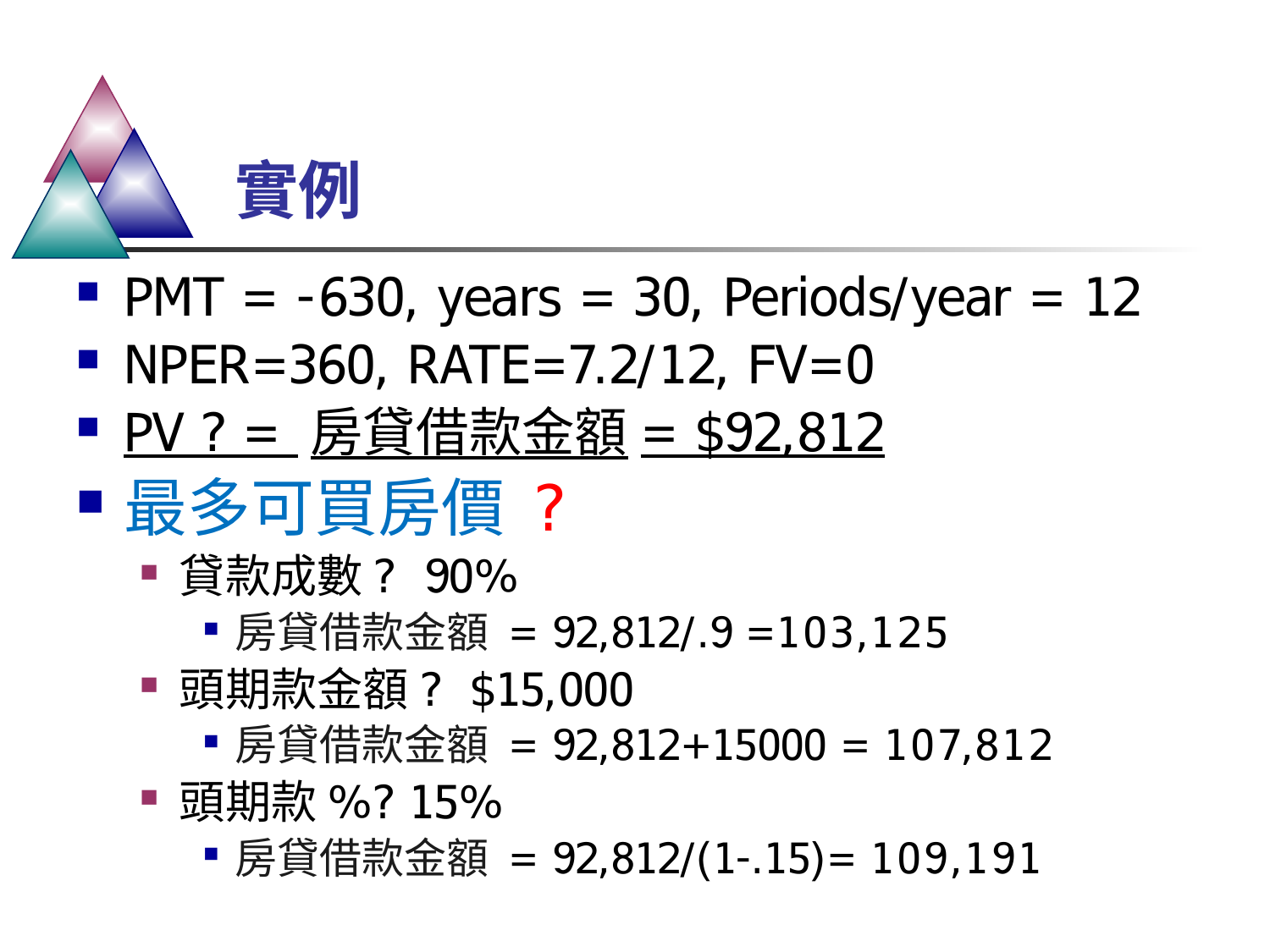

# 實例
PMT = -630, years = 30, Periods/year = 12
NPER=360, RATE=7.2/12, FV=0
PV ? = 房貸借款金額= $92,812
最多可買房價 ?
貸款成數?  90%
房貸借款金額 = 92,812/.9 =103,125
頭期款金額?  $15,000
房貸借款金額 = 92,812+15000 = 107,812
頭期款%? 15%
房貸借款金額 = 92,812/(1-.15)= 109,191